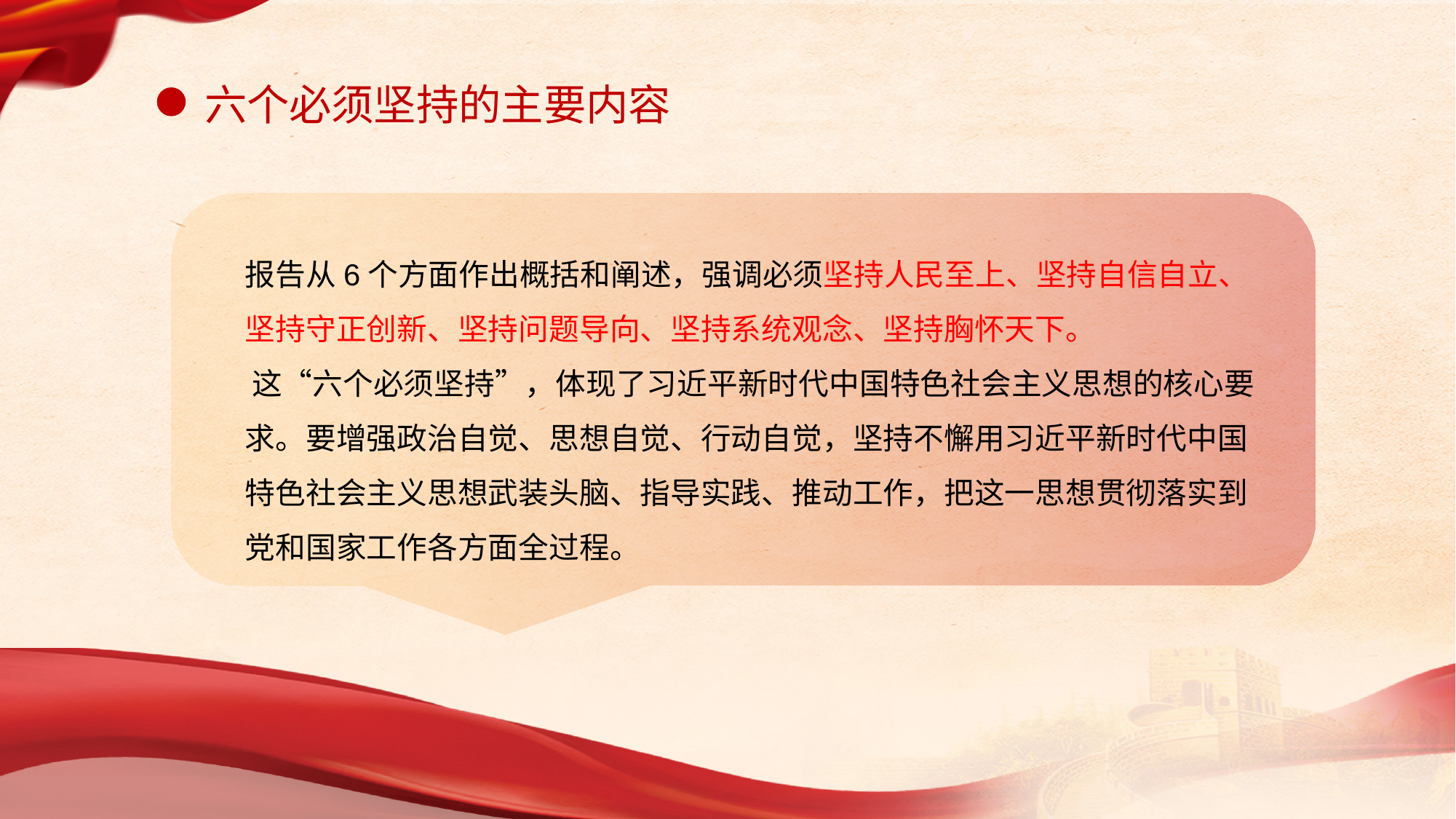

六个必须坚持的主要内容

报告从6个方面作出概括和阐述，强调必须坚持人民至上、坚持自信自立、坚持守正创新、坚持问题导向、坚持系统观念、坚持胸怀天下。
 这“六个必须坚持”，体现了习近平新时代中国特色社会主义思想的核心要求。要增强政治自觉、思想自觉、行动自觉，坚持不懈用习近平新时代中国特色社会主义思想武装头脑、指导实践、推动工作，把这一思想贯彻落实到党和国家工作各方面全过程。